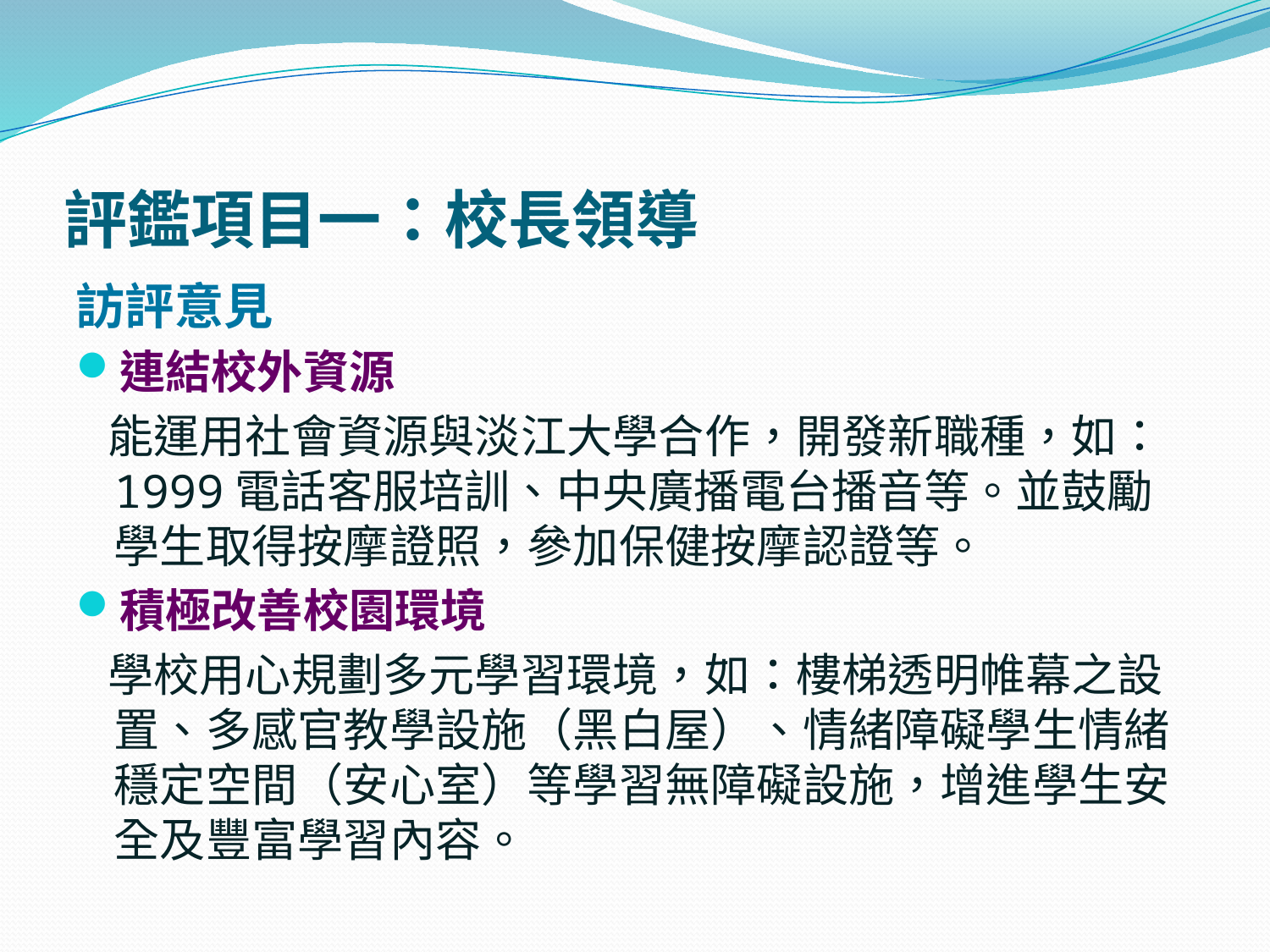

# 評鑑項目一：校長領導
訪評意見
連結校外資源
  能運用社會資源與淡江大學合作，開發新職種，如：1999電話客服培訓、中央廣播電台播音等。並鼓勵學生取得按摩證照，參加保健按摩認證等。
積極改善校園環境
  學校用心規劃多元學習環境，如：樓梯透明帷幕之設置、多感官教學設施（黑白屋）、情緒障礙學生情緒穩定空間（安心室）等學習無障礙設施，增進學生安全及豐富學習內容。